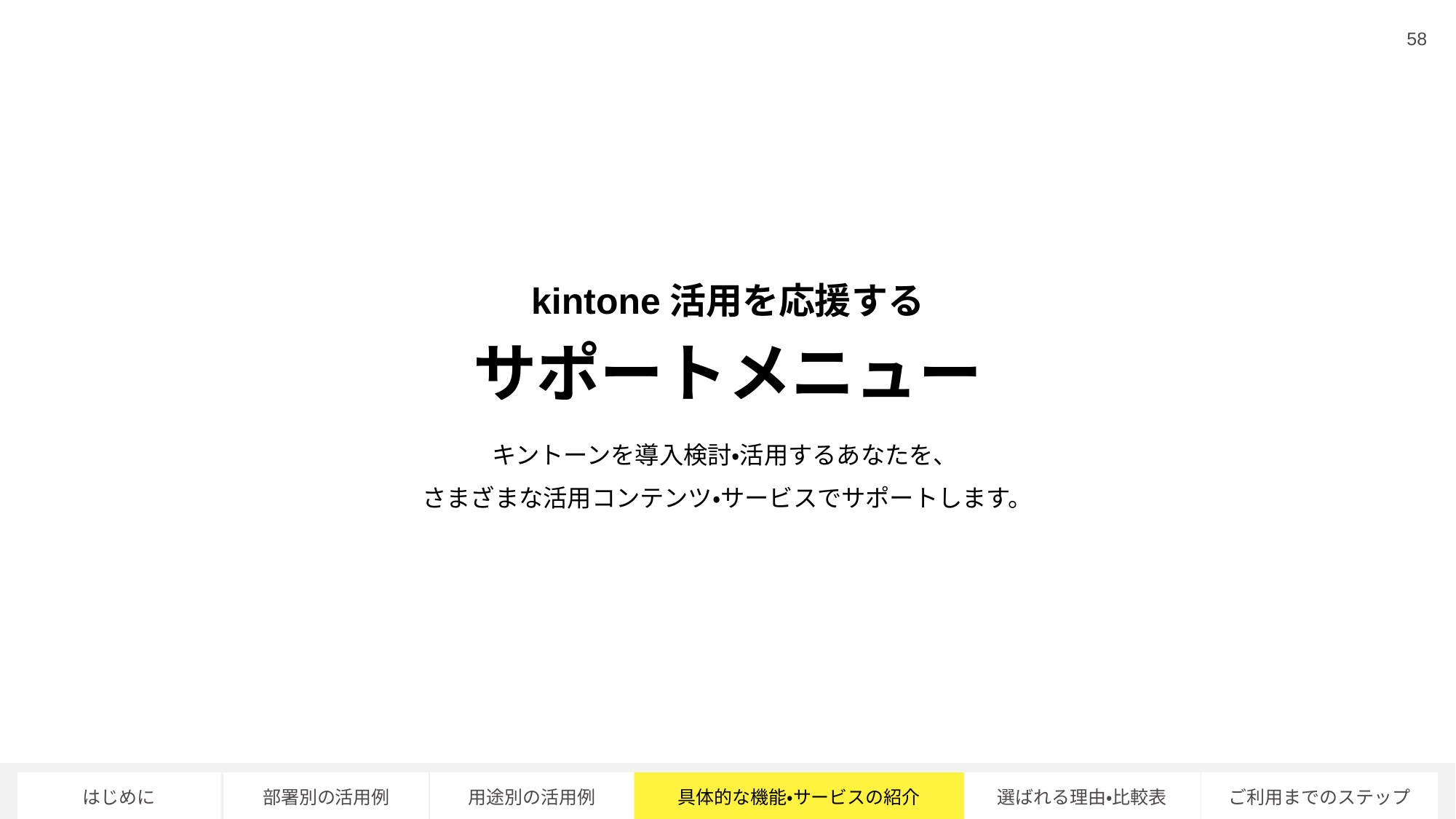

kintone活用を応援する
サポートメニュー
キントーンを導入検討・活用するあなたを、
さまざまな活用コンテンツ・サービスでサポートします。